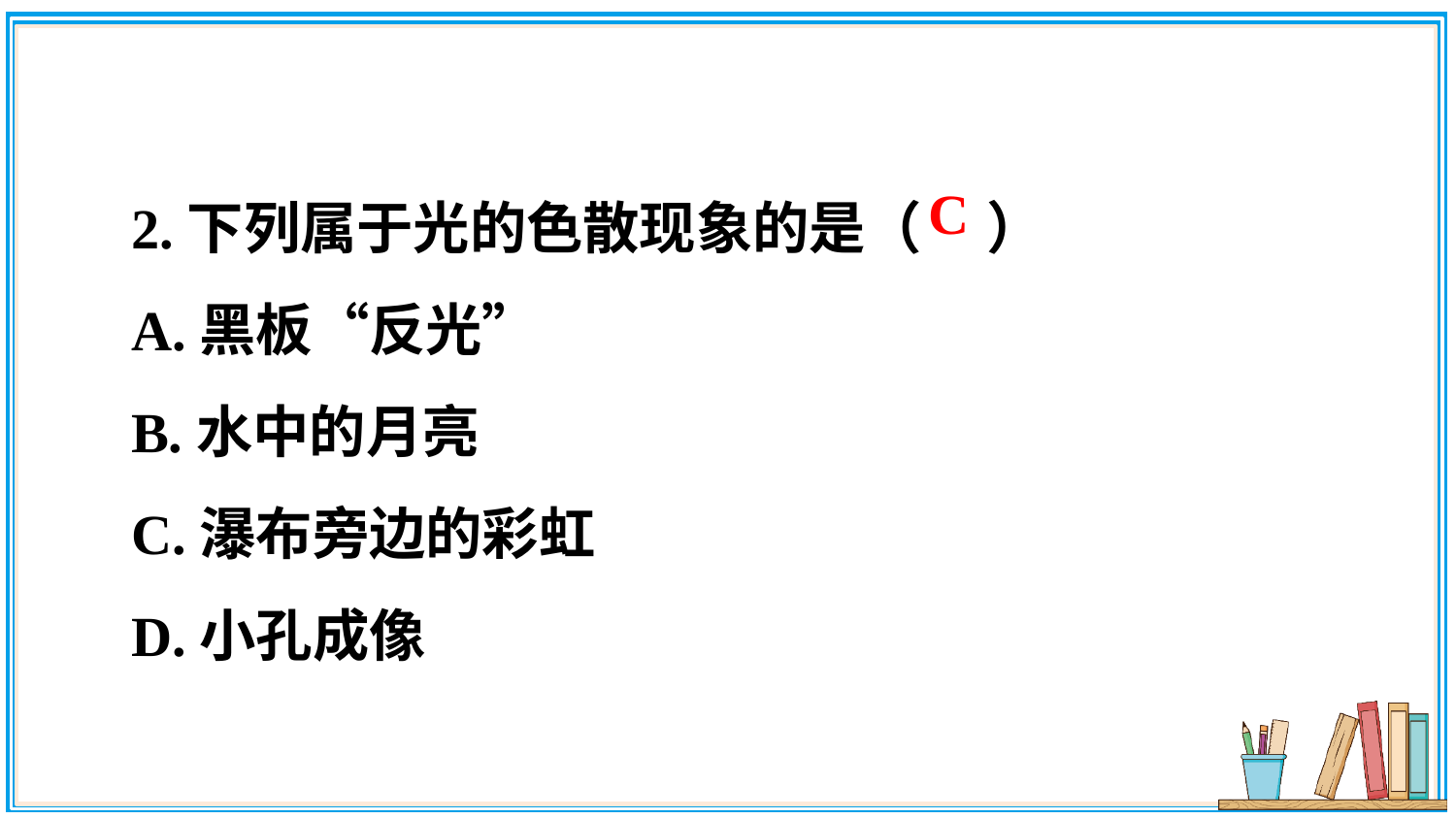

2.下列属于光的色散现象的是（     ）
A.黑板“反光”
B.水中的月亮
C.瀑布旁边的彩虹
D.小孔成像
C